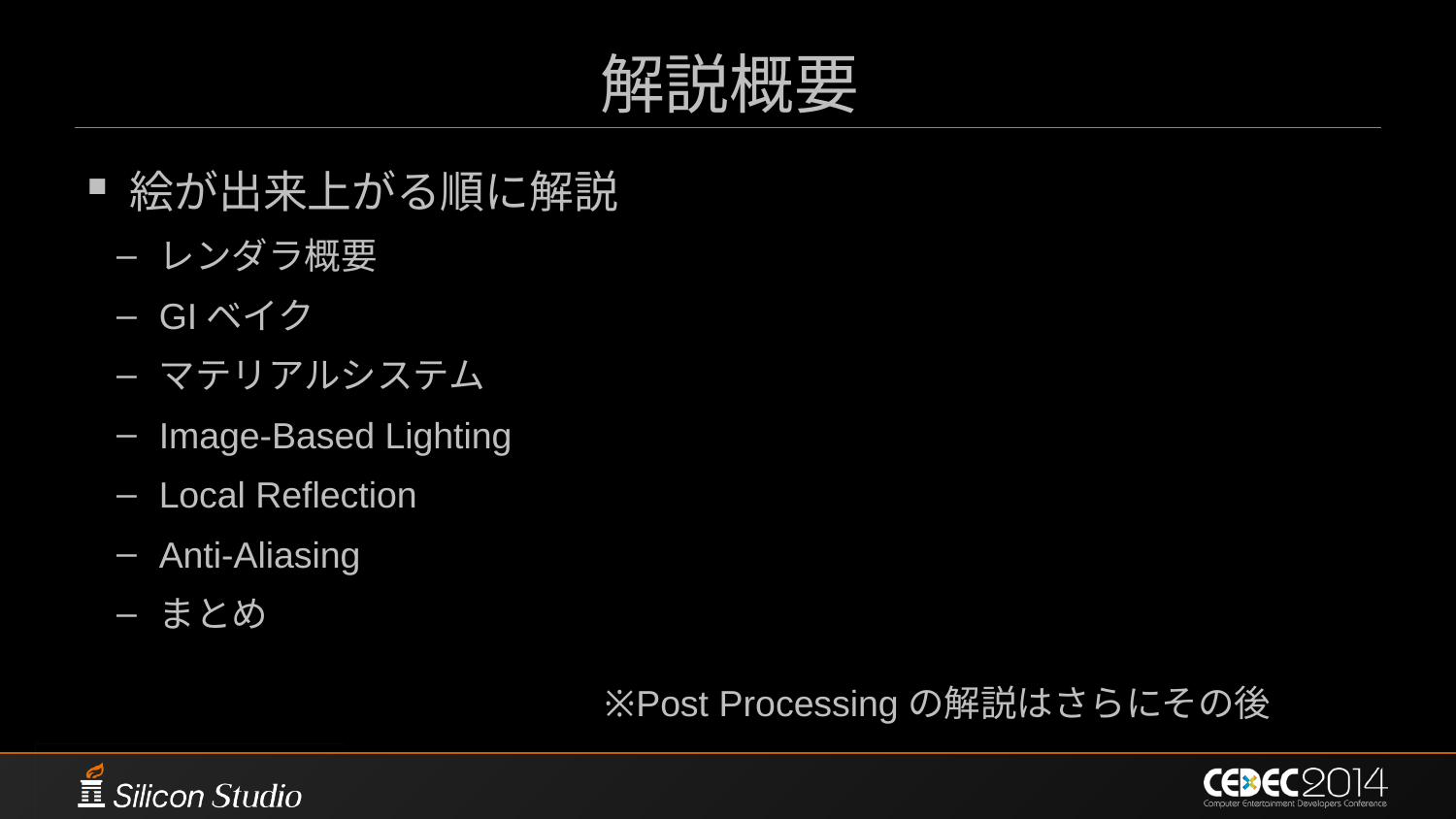

# 解説概要
絵が出来上がる順に解説
レンダラ概要
GIベイク
マテリアルシステム
Image-Based Lighting
Local Reflection
Anti-Aliasing
まとめ
※ Post Processingの解説はさらにその後